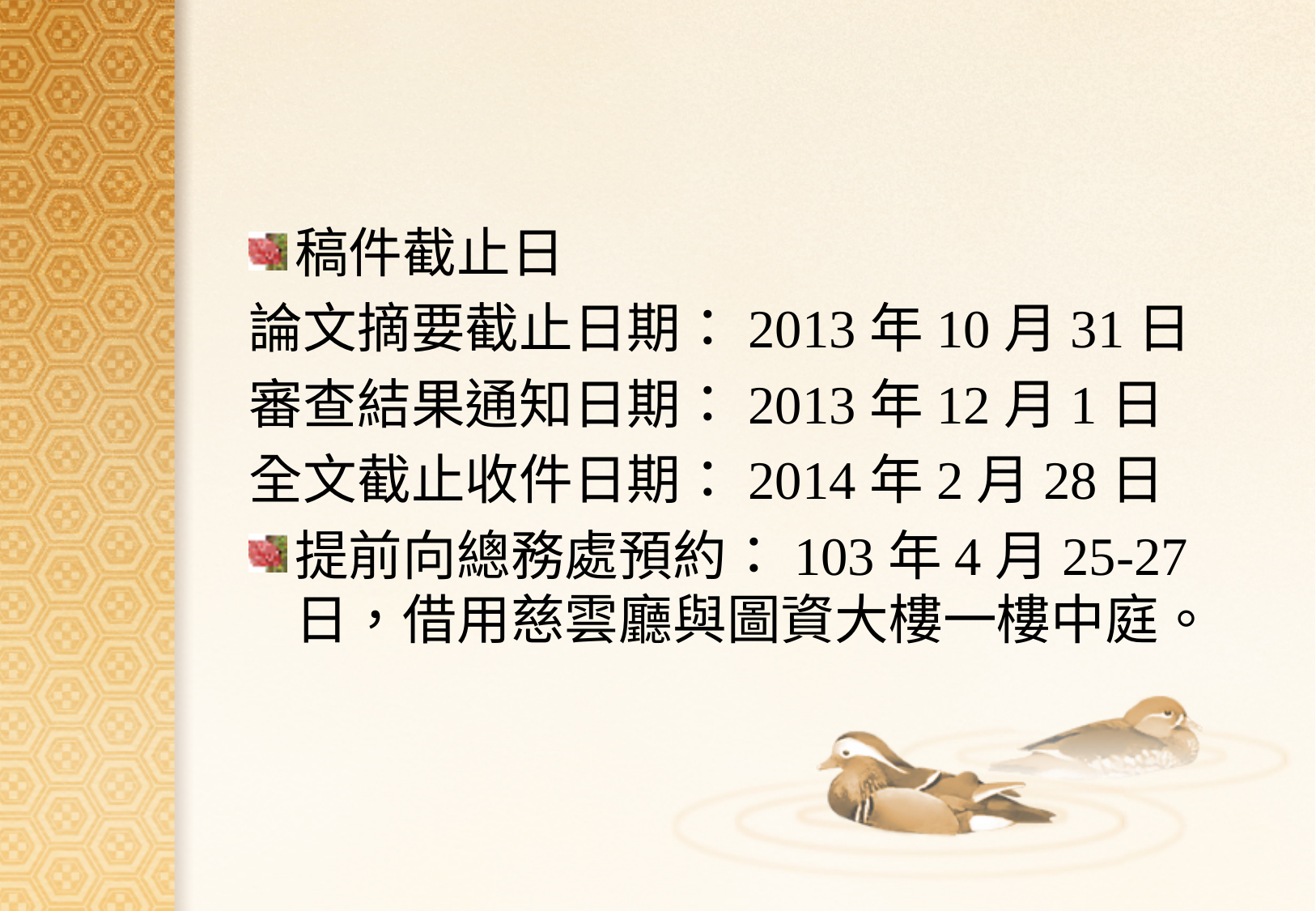

#
稿件截止日
論文摘要截止日期：2013年10月31日
審查結果通知日期：2013年12月1日
全文截止收件日期：2014年2月28日
提前向總務處預約：103年4月25-27日，借用慈雲廳與圖資大樓一樓中庭。